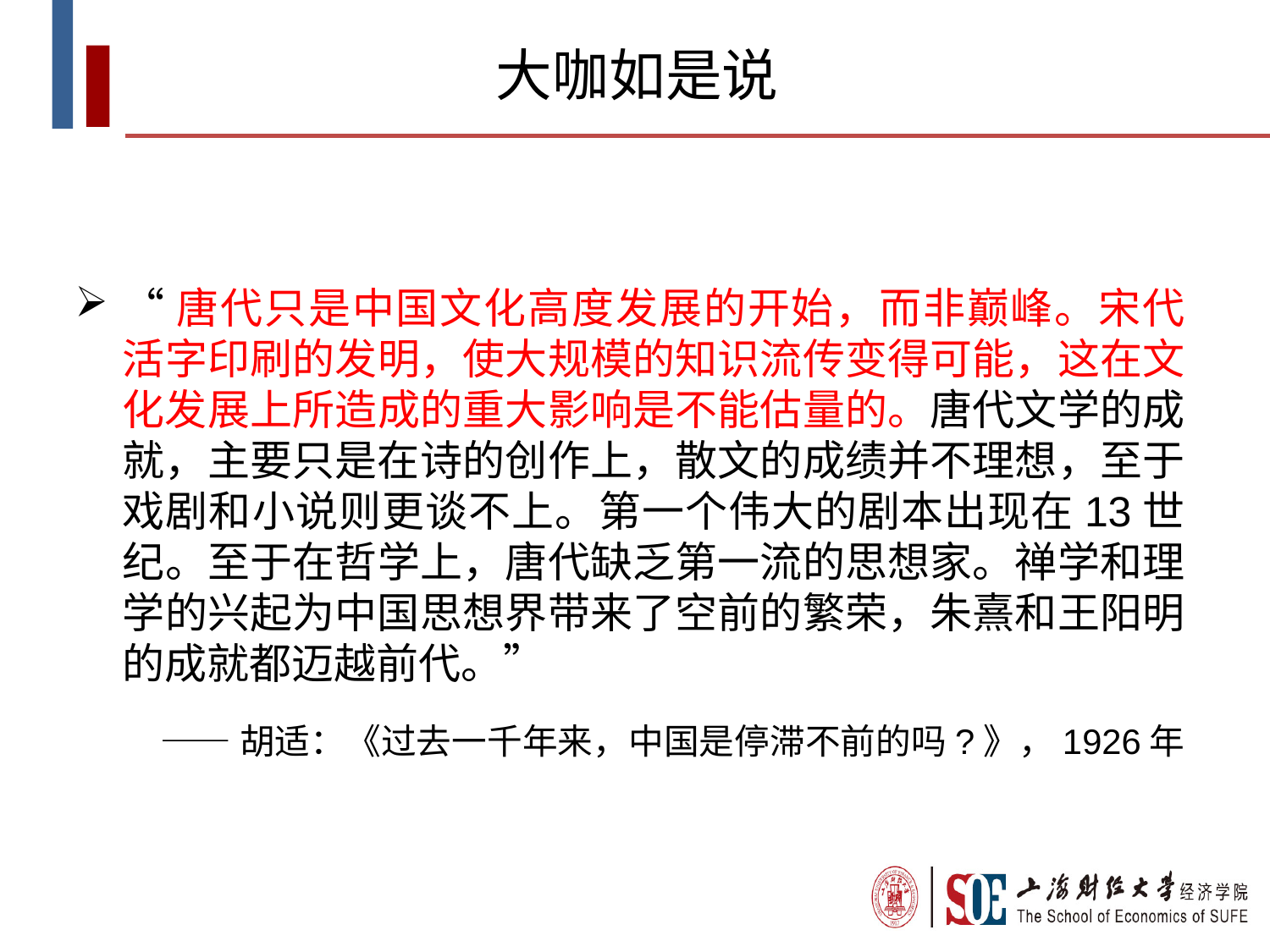

大咖如是说

“唐代只是中国文化高度发展的开始，而非巅峰。宋代活字印刷的发明，使大规模的知识流传变得可能，这在文化发展上所造成的重大影响是不能估量的。唐代文学的成就，主要只是在诗的创作上，散文的成绩并不理想，至于戏剧和小说则更谈不上。第一个伟大的剧本出现在13世纪。至于在哲学上，唐代缺乏第一流的思想家。禅学和理学的兴起为中国思想界带来了空前的繁荣，朱熹和王阳明的成就都迈越前代。”
——胡适：《过去一千年来，中国是停滞不前的吗?》，1926年